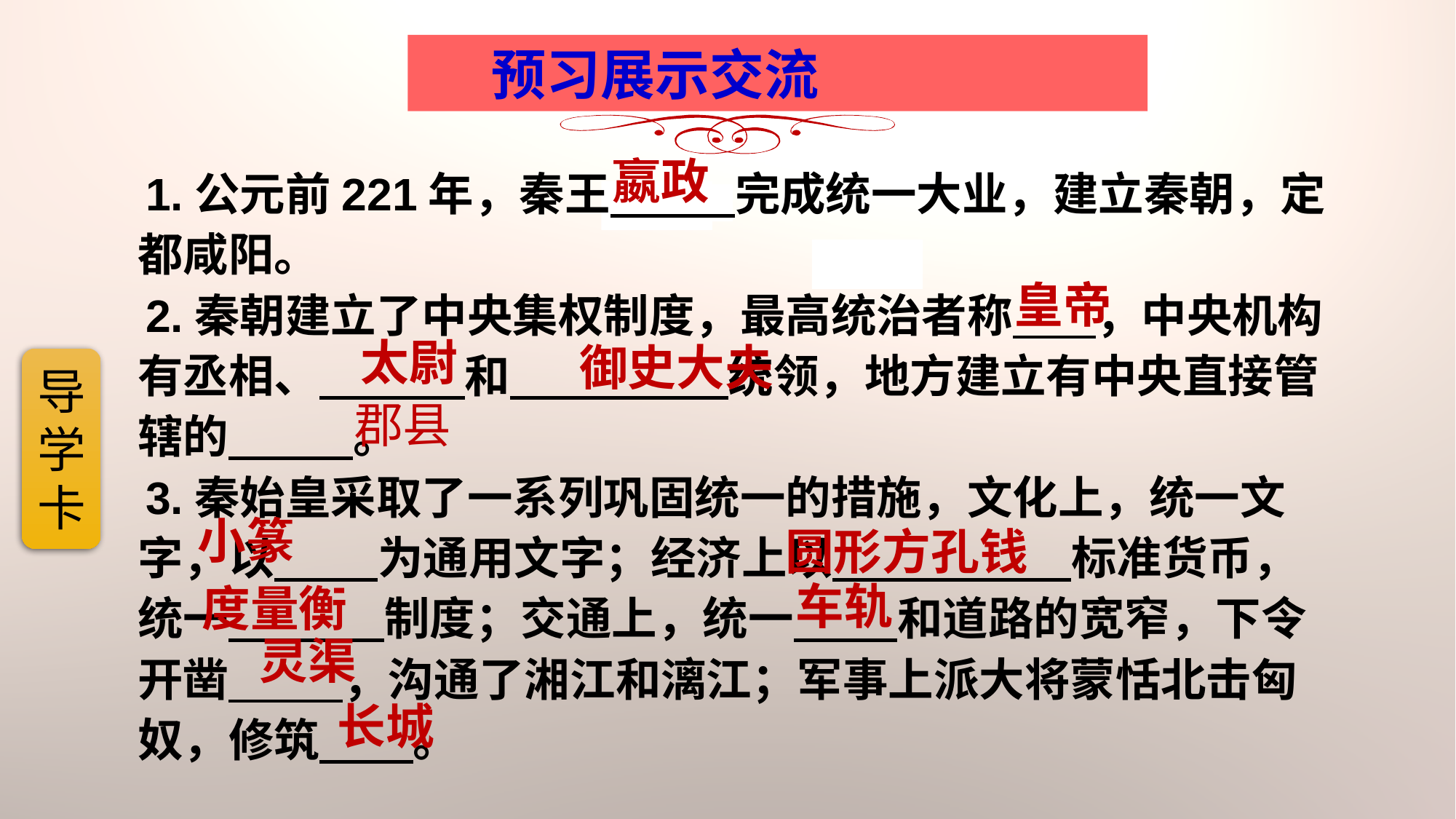

预习展示交流
嬴政
1.公元前221年，秦王            完成统一大业，建立秦朝，定都咸阳。
2.秦朝建立了中央集权制度，最高统治者称        ，中央机构有丞相、              和                     统领，地方建立有中央直接管辖的            。
3.秦始皇采取了一系列巩固统一的措施，文化上，统一文字，以          为通用文字；经济上以                       标准货币，统一               制度；交通上，统一          和道路的宽窄，下令开凿           ，沟通了湘江和漓江；军事上派大将蒙恬北击匈奴，修筑         。

皇帝
太尉
御史大夫
郡县
导
学
卡
小篆
圆形方孔钱
车轨
度量衡
灵渠
长城